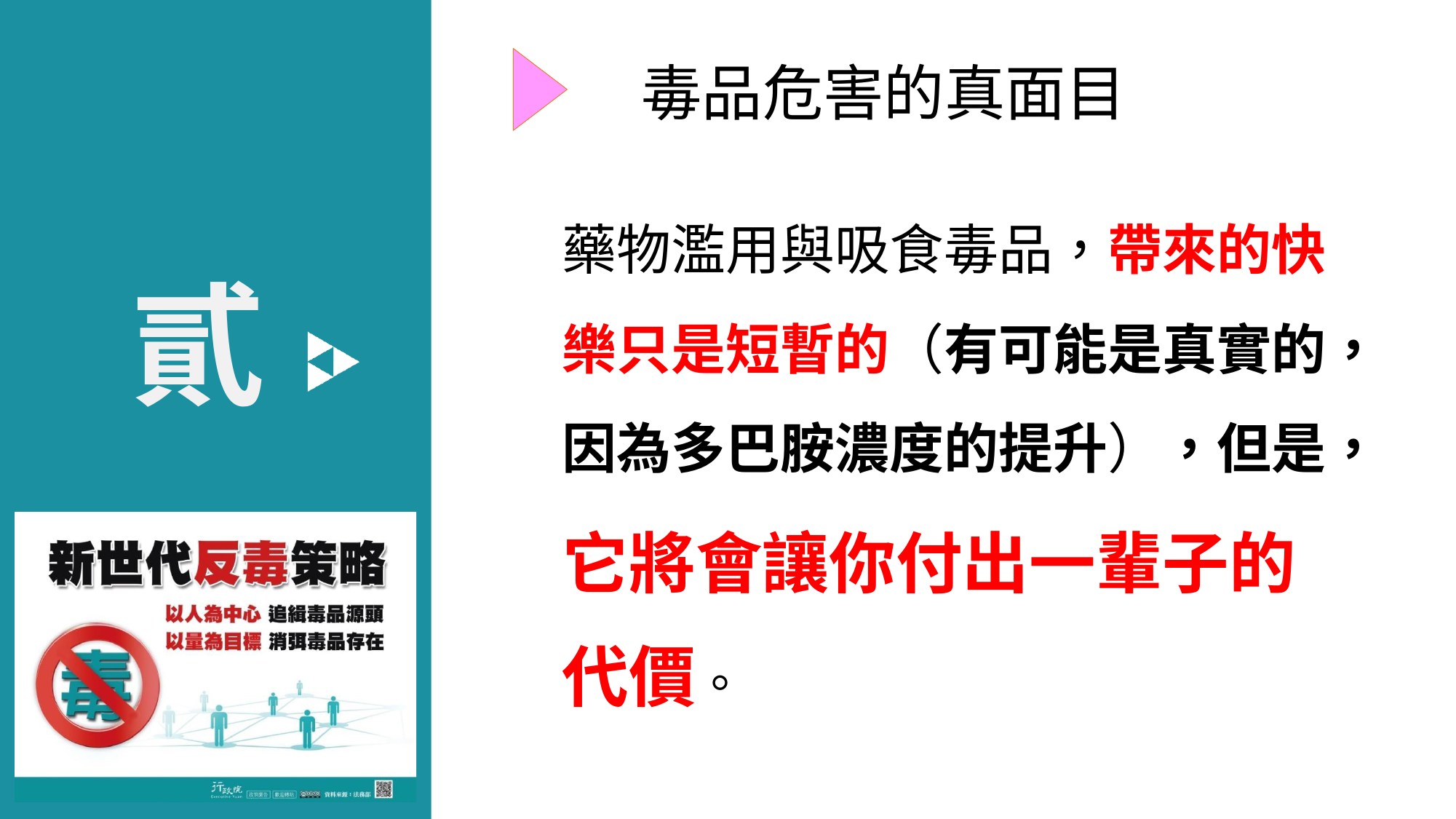

毒品危害的真面目
# 藥物濫用與吸食毒品，帶來的快 樂只是短暫的（有可能是真實的， 因為多巴胺濃度的提升），但是， 它將會讓你付出一輩子的
貳

代價。